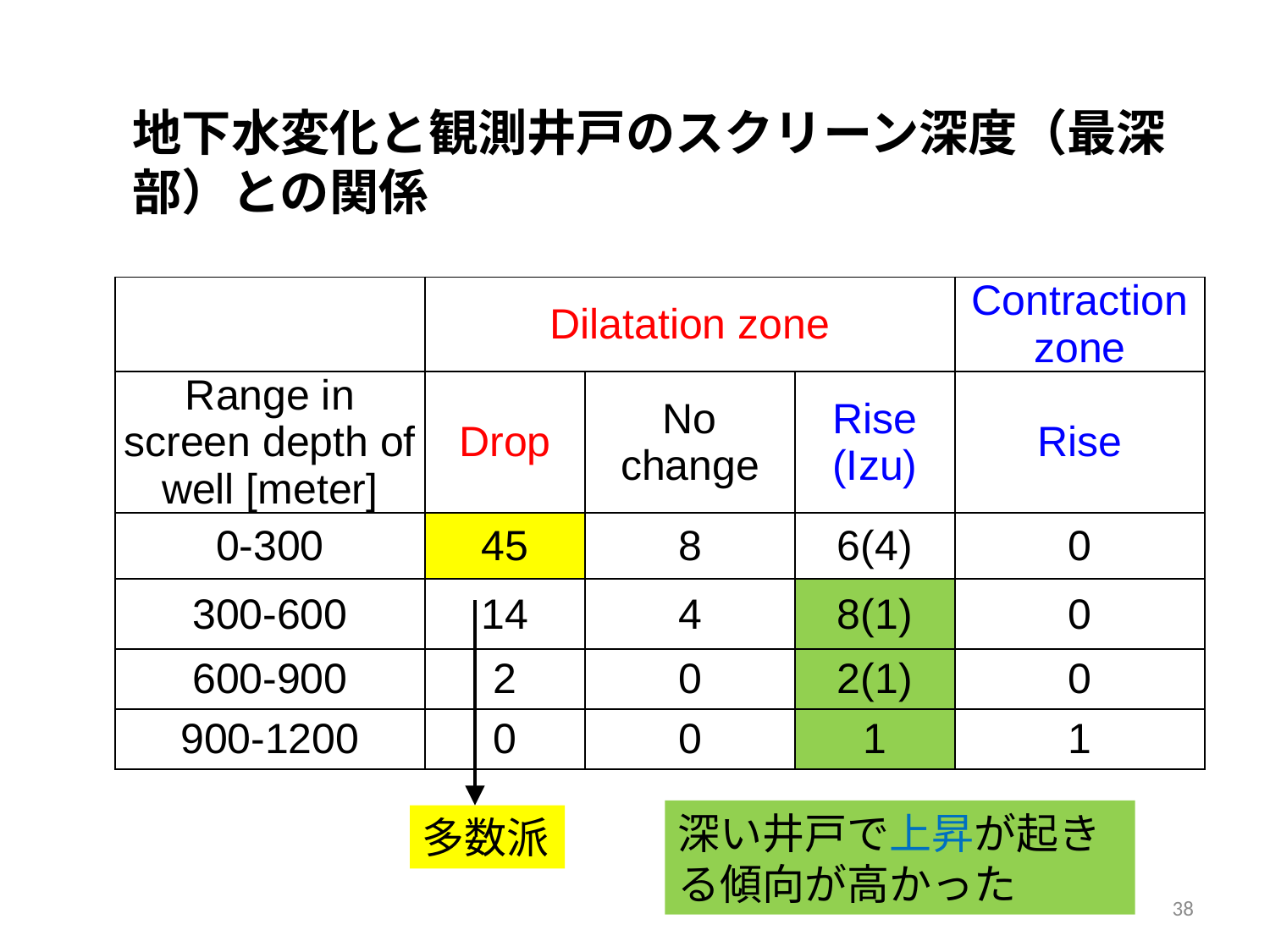

地下水変化と観測井戸のスクリーン深度（最深部）との関係
|  | Dilatation zone |  |  | Contraction zone |
| --- | --- | --- | --- | --- |
| Range in screen depth of well [meter] | Drop | No change | Rise (Izu) | Rise |
| 0-300 | 45 | 8 | 6(4) | 0 |
| 300-600 | 14 | 4 | 8(1) | 0 |
| 600-900 | 2 | 0 | 2(1) | 0 |
| 900-1200 | 0 | 0 | 1 | 1 |
深い井戸で上昇が起きる傾向が高かった
多数派
38